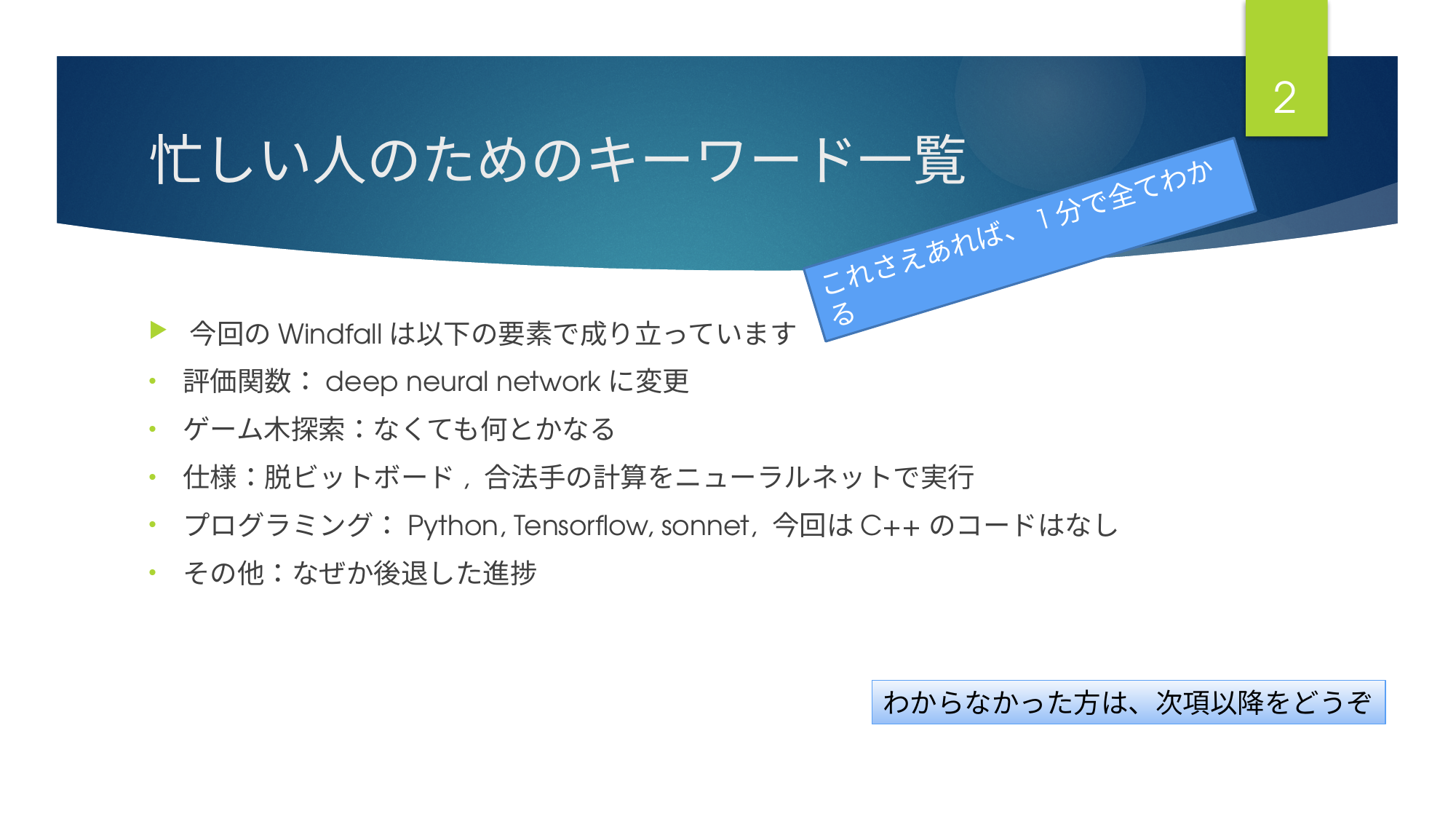

2
# 忙しい人のためのキーワード一覧
これさえあれば、1分で全てわかる
今回のWindfallは以下の要素で成り立っています
評価関数：deep neural networkに変更
ゲーム木探索：なくても何とかなる
仕様：脱ビットボード, 合法手の計算をニューラルネットで実行
プログラミング：Python, Tensorflow, sonnet, 今回はC++のコードはなし
その他：なぜか後退した進捗

わからなかった方は、次項以降をどうぞ